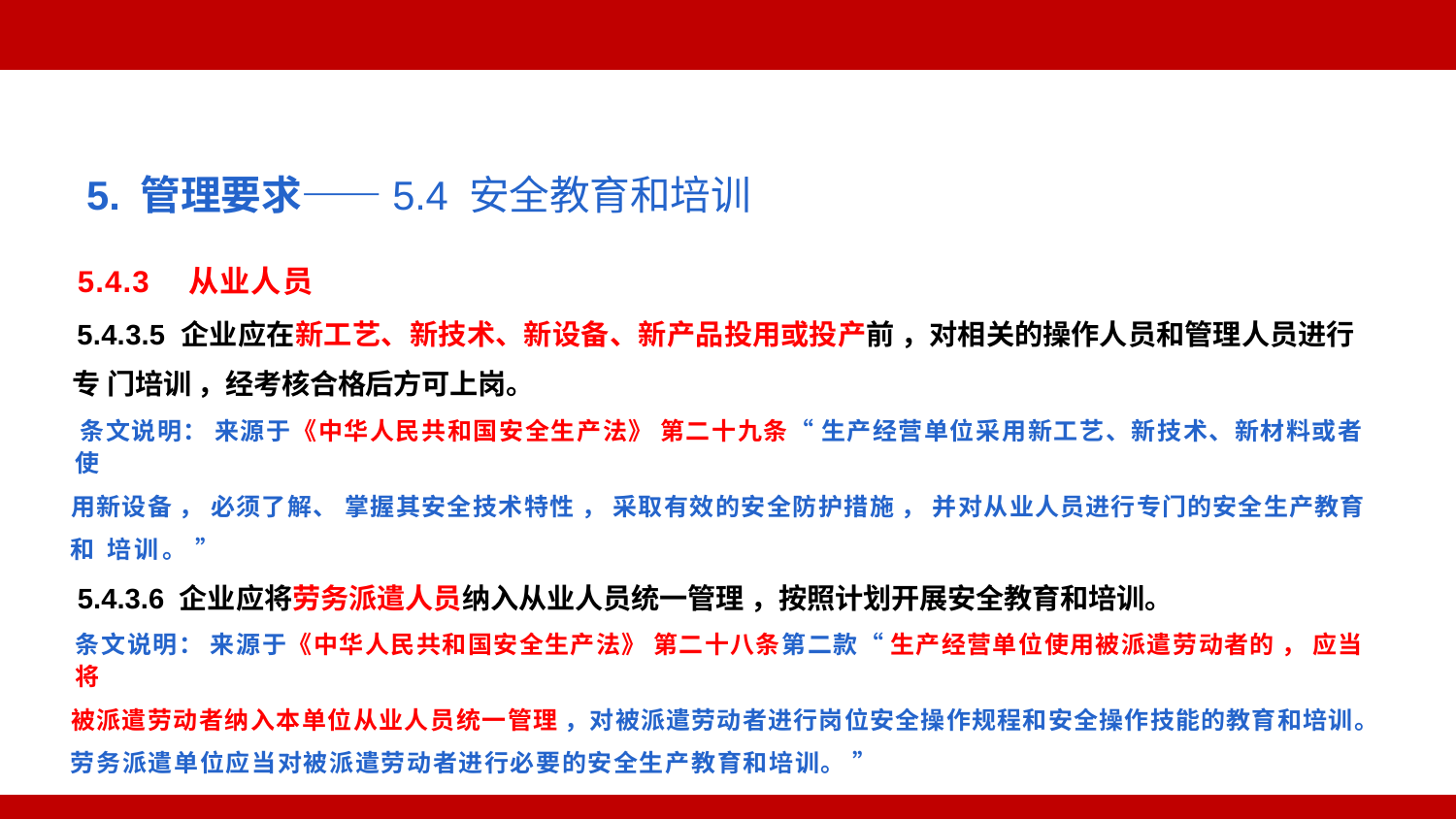

5. 管理要求——5.4 安全教育和培训

5.4.3   从业人员
5.4.3.5 企业应在新工艺、新技术、新设备、新产品投用或投产前 ，对相关的操作人员和管理人员进行专 门培训 ，经考核合格后方可上岗。
条文说明： 来源于《中华人民共和国安全生产法》 第二十九条“ 生产经营单位采用新工艺、新技术、新材料或者使
用新设备 ， 必须了解、 掌握其安全技术特性 ， 采取有效的安全防护措施 ， 并对从业人员进行专门的安全生产教育和  培训。 ”
5.4.3.6 企业应将劳务派遣人员纳入从业人员统一管理 ，按照计划开展安全教育和培训。
条文说明： 来源于《中华人民共和国安全生产法》 第二十八条第二款“ 生产经营单位使用被派遣劳动者的 ， 应当将
被派遣劳动者纳入本单位从业人员统一管理 ，对被派遣劳动者进行岗位安全操作规程和安全操作技能的教育和培训。 劳务派遣单位应当对被派遣劳动者进行必要的安全生产教育和培训。 ”